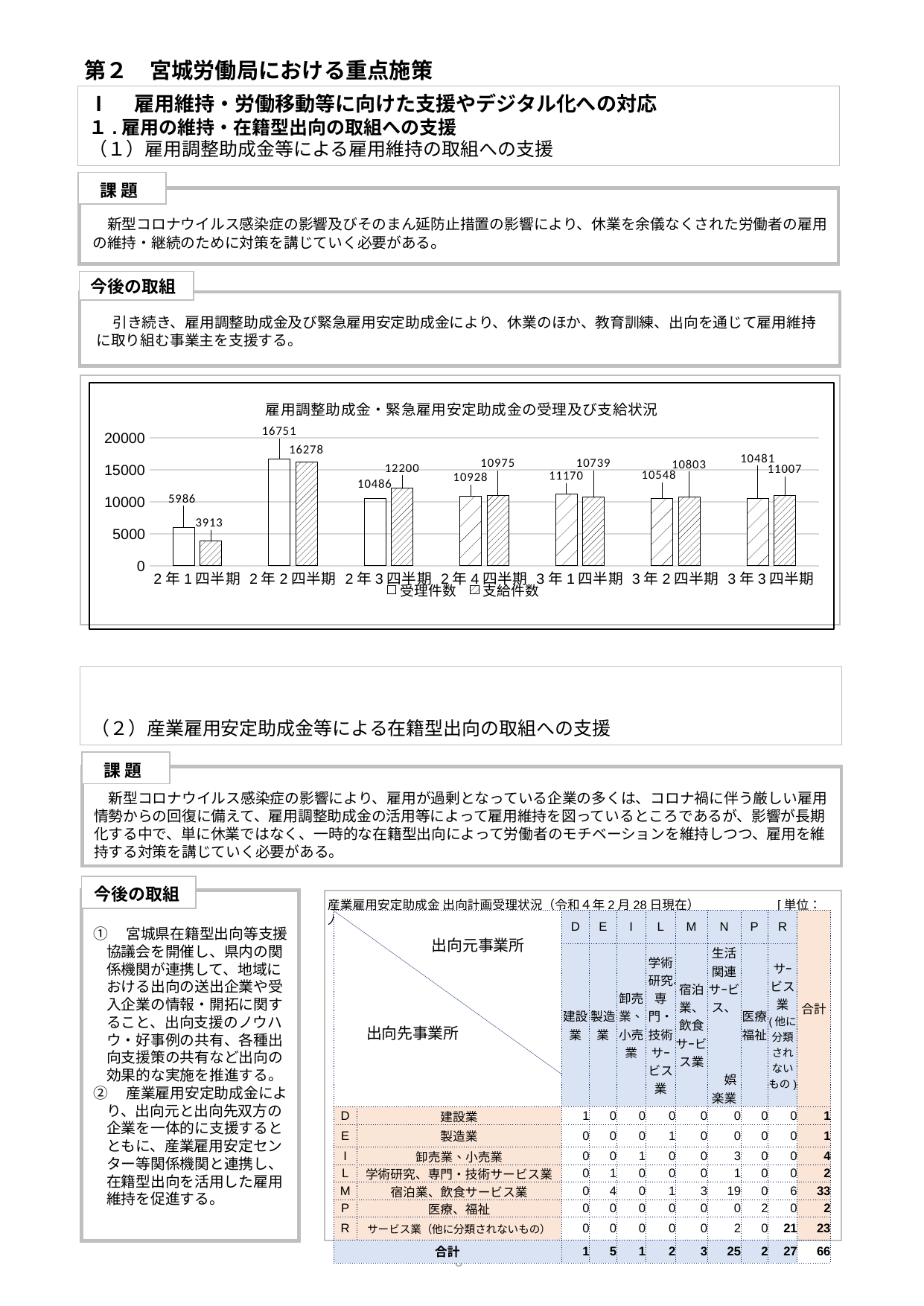

第２　宮城労働局における重点施策
Ⅰ　雇用維持・労働移動等に向けた支援やデジタル化への対応
１.雇用の維持・在籍型出向の取組への支援
（１）雇用調整助成金等による雇用維持の取組への支援

課 題

　新型コロナウイルス感染症の影響及びそのまん延防止措置の影響により、休業を余儀なくされた労働者の雇用の維持・継続のために対策を講じていく必要がある。
今後の取組
あ

　　引き続き、雇用調整助成金及び緊急雇用安定助成金により、休業のほか、教育訓練、出向を通じて雇用維持に取り組む事業主を支援する。

### Chart: 雇用調整助成金・緊急雇用安定助成金の受理及び支給状況

| Category | 受理件数 | 支給件数 |
|---|---|---|
| 2年1四半期 | 5986.0 | 3913.0 |
| 2年2四半期 | 16751.0 | 16278.0 |
| 2年3四半期 | 10486.0 | 12200.0 |
| 2年4四半期 | 10928.0 | 10975.0 |
| 3年1四半期 | 11170.0 | 10739.0 |
| 3年2四半期 | 10548.0 | 10803.0 |
| 3年3四半期 | 10481.0 | 11007.0 |

（２）産業雇用安定助成金等による在籍型出向の取組への支援

課 題

　新型コロナウイルス感染症の影響により、雇用が過剰となっている企業の多くは、コロナ禍に伴う厳しい雇用情勢からの回復に備えて、雇用調整助成金の活用等によって雇用維持を図っているところであるが、影響が長期化する中で、単に休業ではなく、一時的な在籍型出向によって労働者のモチベーションを維持しつつ、雇用を維持する対策を講じていく必要がある。
|  |  | E | I | L | M | N | P | R | 合計 |
| --- | --- | --- | --- | --- | --- | --- | --- | --- | --- |
|  |  | 製造業 | 卸売業、小売業 | 学術研究、専門・ 技術サｰビス業 | 宿泊業、飲食サｰビス業 | 生活関連サｰビス、娯楽業 | 医療、福祉 | サｰビス業 (他に分類されないもの) |  |
| E | 製造業 | 0 | 0 | 1 | 0 | 0 | 0 | 0 | 1 |
| I | 卸売業、小売業 | 0 | 1 | 0 | 0 | 3 | 0 | 0 | 4 |
| L | 学術研究、専門・技術サービス業 | 1 | 0 | 0 | 0 | 1 | 0 | 0 | 2 |
| M | 宿泊業、飲食サービス業 | 4 | 0 | 1 | 3 | 19 | 0 | 6 | 33 |
| P | 医療、福祉 | 0 | 0 | 0 | 0 | 0 | 2 | 0 | 2 |
| R | サービス業（他に分類されないもの） | 0 | 0 | 0 | 0 | 2 | 0 | 21 | 23 |
| 合計 |  | 5 | 1 | 2 | 3 | 25 | 2 | 27 | 65 |
あ
今後の取組

産業雇用安定助成金 出向計画受理状況（令和４年2月28日現在）　　　　　　[単位：人]

|  |  | D | E | I | L | M | N | P | R | 合計 |
| --- | --- | --- | --- | --- | --- | --- | --- | --- | --- | --- |
|  |  | 建設業 | 製造業 | 卸売業、小売業 | 学術研究、専門・ 技術サｰビス業 | 宿泊業、飲食サｰビス業 | 生活関連サｰビス、 　　　　　　　娯楽業 | 医療、福祉 | サｰビス業 (他に分類されないもの) |  |
| D | 建設業 | 1 | 0 | 0 | 0 | 0 | 0 | 0 | 0 | 1 |
| E | 製造業 | 0 | 0 | 0 | 1 | 0 | 0 | 0 | 0 | 1 |
| I | 卸売業、小売業 | 0 | 0 | 1 | 0 | 0 | 3 | 0 | 0 | 4 |
| L | 学術研究、専門・技術サービス業 | 0 | 1 | 0 | 0 | 0 | 1 | 0 | 0 | 2 |
| M | 宿泊業、飲食サービス業 | 0 | 4 | 0 | 1 | 3 | 19 | 0 | 6 | 33 |
| P | 医療、福祉 | 0 | 0 | 0 | 0 | 0 | 0 | 2 | 0 | 2 |
| R | サービス業（他に分類されないもの） | 0 | 0 | 0 | 0 | 0 | 2 | 0 | 21 | 23 |
| 合計 |  | 1 | 5 | 1 | 2 | 3 | 25 | 2 | 27 | 66 |
①　宮城県在籍型出向等支援協議会を開催し、県内の関係機関が連携して、地域における出向の送出企業や受入企業の情報・開拓に関すること、出向支援のノウハウ・好事例の共有、各種出向支援策の共有など出向の効果的な実施を推進する。
②　産業雇用安定助成金により、出向元と出向先双方の企業を一体的に支援するとともに、産業雇用安定センター等関係機関と連携し、在籍型出向を活用した雇用維持を促進する。
出向元事業所
出向先事業所
6